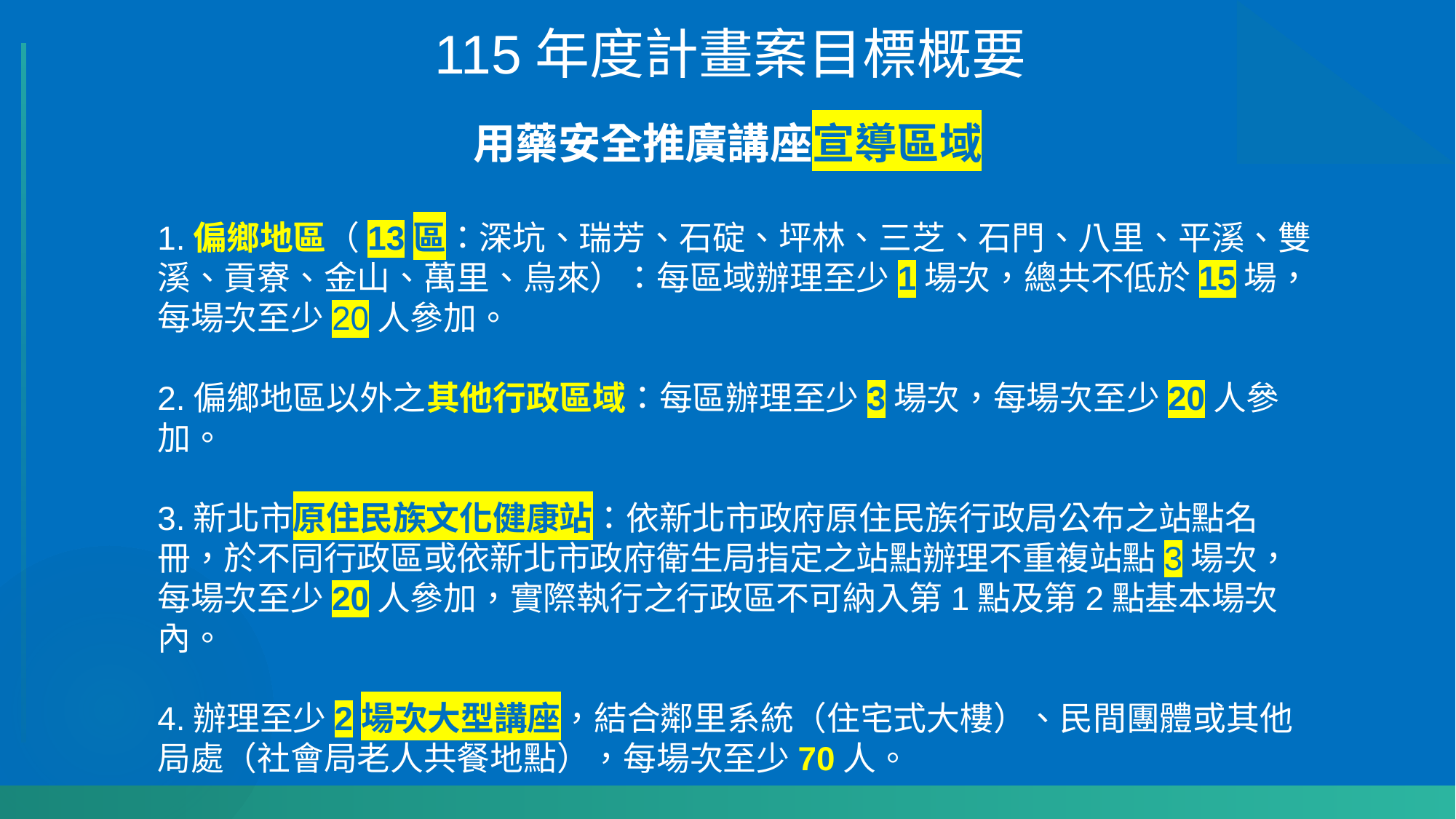

115年度計畫案目標概要
用藥安全推廣講座宣導區域
1.偏鄉地區（13區：深坑、瑞芳、石碇、坪林、三芝、石門、八里、平溪、雙溪、貢寮、金山、萬里、烏來）：每區域辦理至少1場次，總共不低於15場，每場次至少20人參加。

2.偏鄉地區以外之其他行政區域：每區辦理至少3場次，每場次至少20人參加。

3.新北市原住民族文化健康站：依新北市政府原住民族行政局公布之站點名冊，於不同行政區或依新北市政府衛生局指定之站點辦理不重複站點3場次，每場次至少20人參加，實際執行之行政區不可納入第1點及第2點基本場次內。

4.辦理至少2場次大型講座，結合鄰里系統（住宅式大樓）、民間團體或其他局處（社會局老人共餐地點），每場次至少70人。